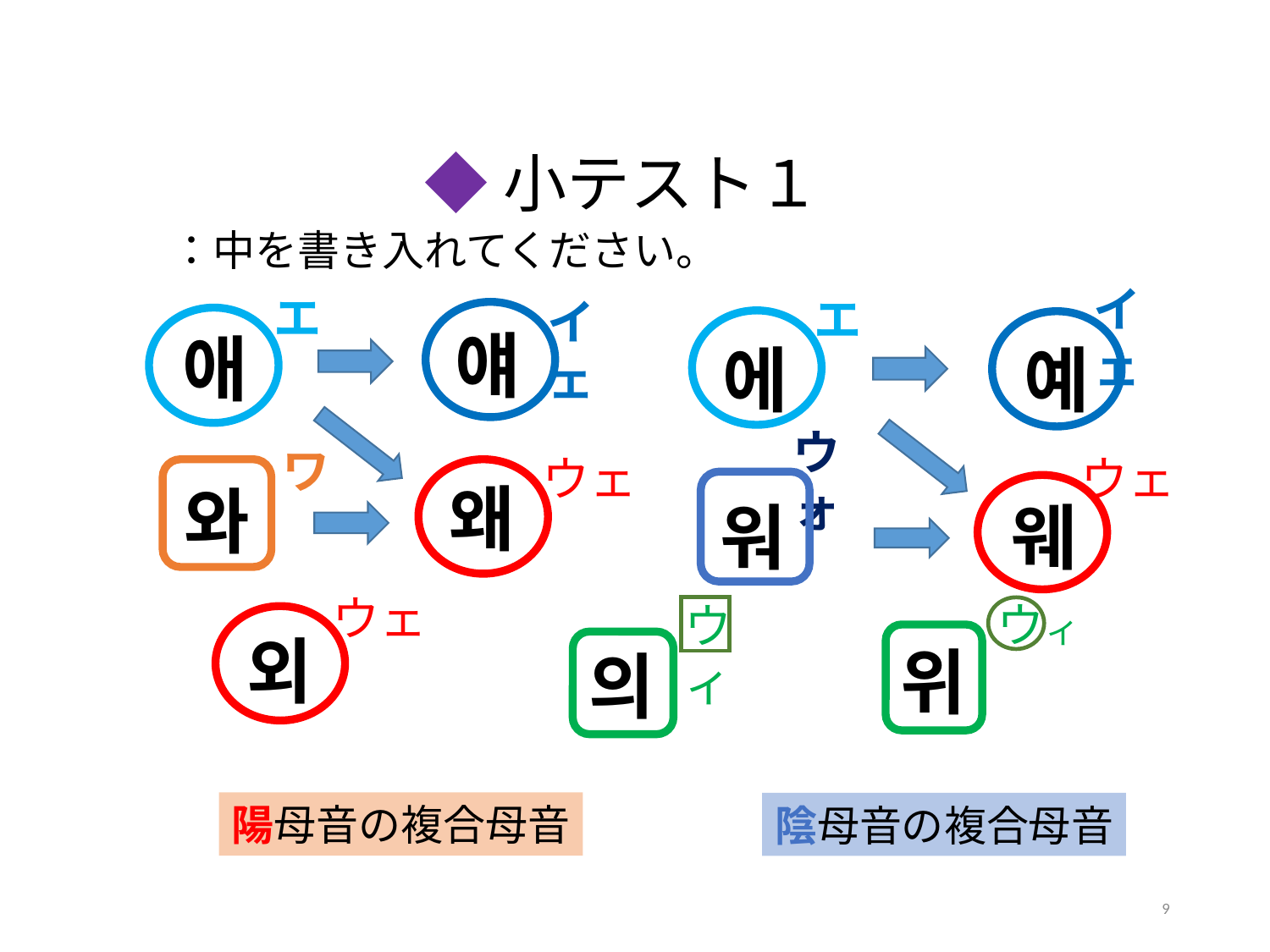

◆小テスト１
：中を書き入れてください。
イェ
エ
エ
イェ

얘
애
예
에

ウォ

ワ

ウェ
ウェ

왜
와

워
웨

ウェ
ウィ

ウィ

외

위

의

陽母音の複合母音
陰母音の複合母音
9